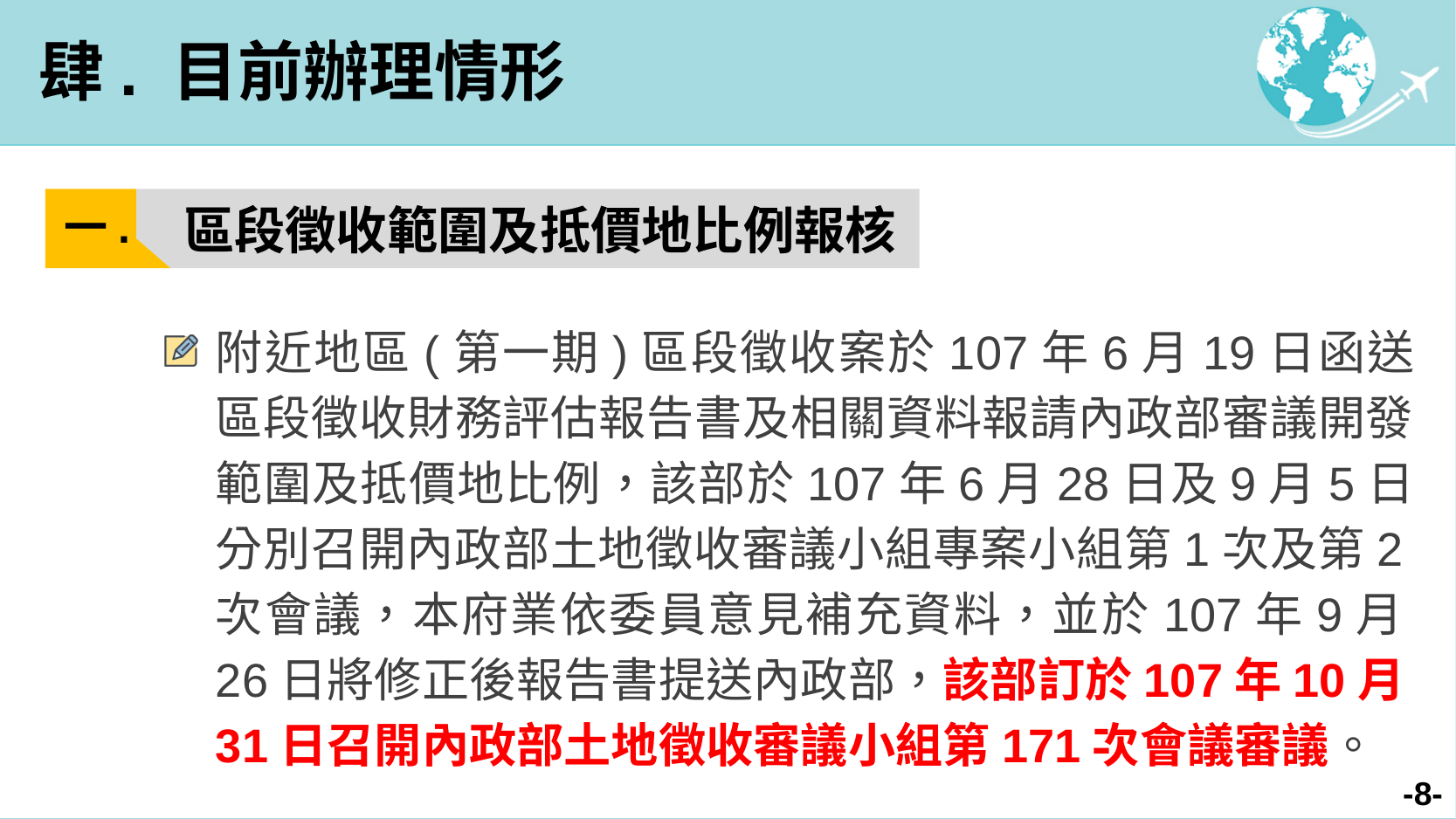

肆. 目前辦理情形

區段徵收範圍及抵價地比例報核
一.
附近地區(第一期)區段徵收案於107年6月19日函送區段徵收財務評估報告書及相關資料報請內政部審議開發範圍及抵價地比例，該部於107年6月28日及9月5日分別召開內政部土地徵收審議小組專案小組第1次及第2次會議，本府業依委員意見補充資料，並於107年9月26日將修正後報告書提送內政部，該部訂於107年10月31日召開內政部土地徵收審議小組第171次會議審議。
-8-